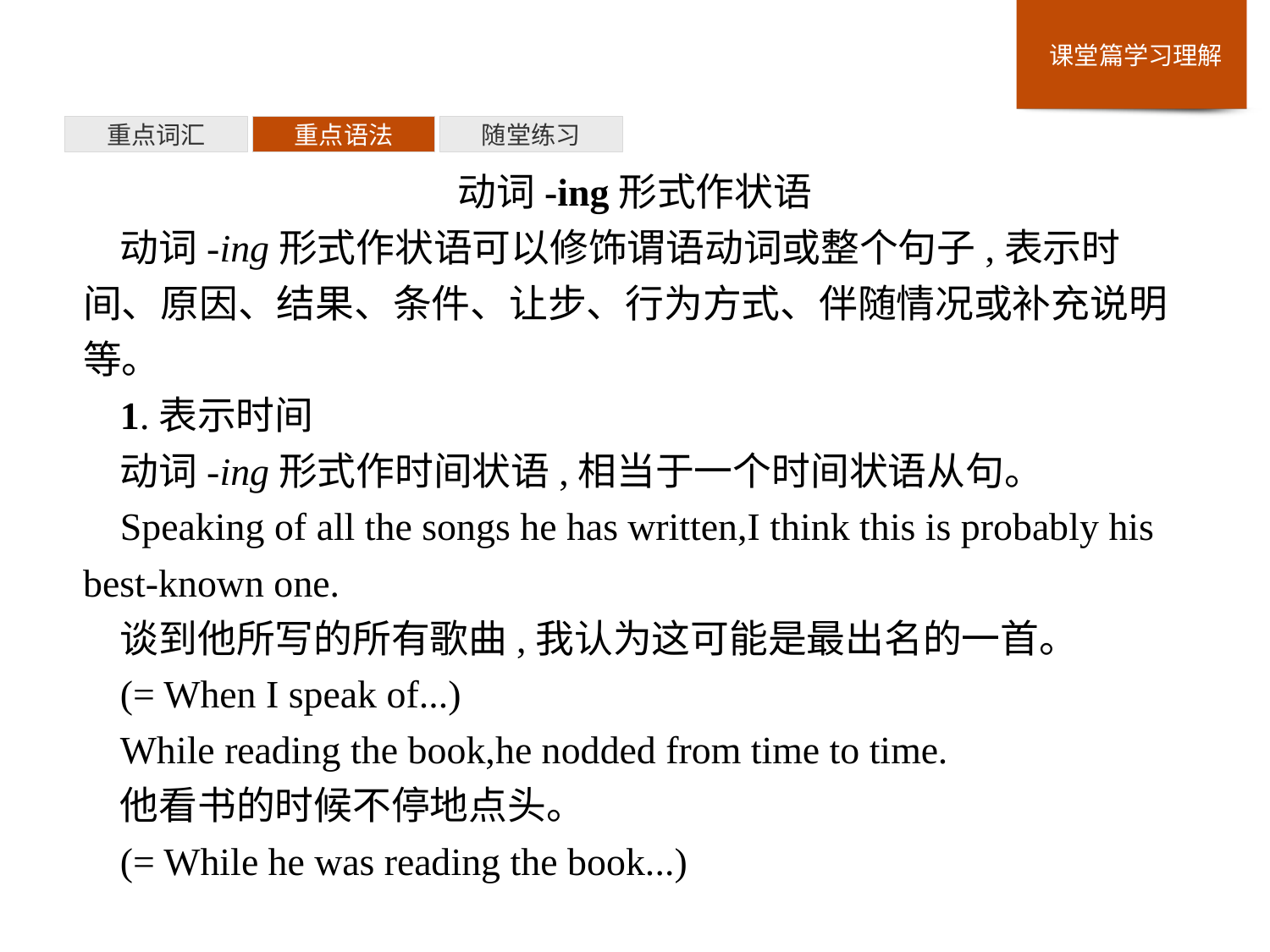

重点词汇
重点语法
随堂练习
动词-ing形式作状语
动词-ing形式作状语可以修饰谓语动词或整个句子,表示时间、原因、结果、条件、让步、行为方式、伴随情况或补充说明等。
1.表示时间
动词-ing形式作时间状语,相当于一个时间状语从句。
Speaking of all the songs he has written,I think this is probably his best-known one.
谈到他所写的所有歌曲,我认为这可能是最出名的一首。
(= When I speak of...)
While reading the book,he nodded from time to time.
他看书的时候不停地点头。
(= While he was reading the book...)